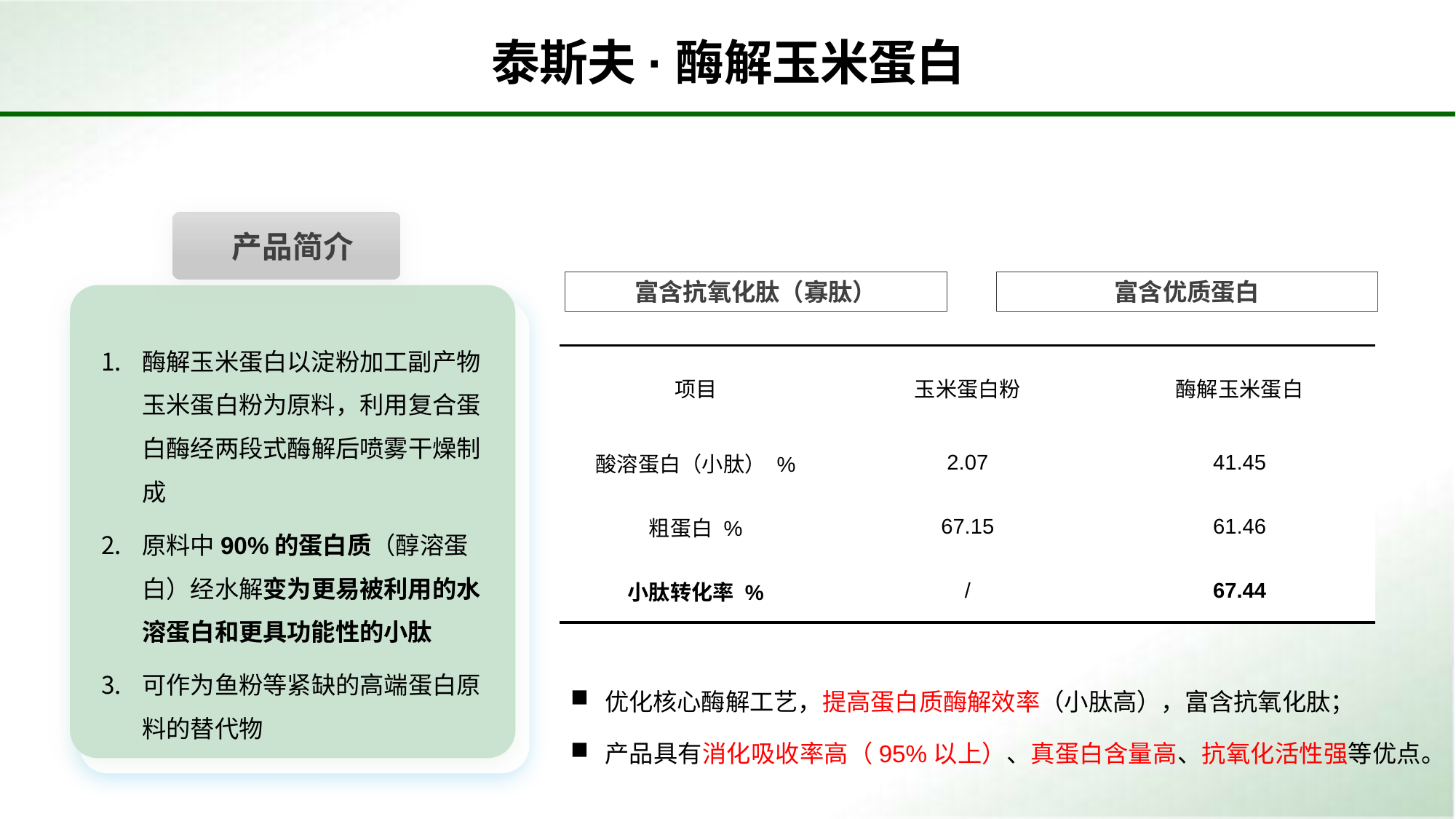

泰斯夫·酶解玉米蛋白

产品简介
富含抗氧化肽（寡肽）
富含优质蛋白

酶解玉米蛋白以淀粉加工副产物玉米蛋白粉为原料，利用复合蛋白酶经两段式酶解后喷雾干燥制成
原料中90%的蛋白质（醇溶蛋白）经水解变为更易被利用的水溶蛋白和更具功能性的小肽
可作为鱼粉等紧缺的高端蛋白原料的替代物
| 项目 | 玉米蛋白粉 | 酶解玉米蛋白 |
| --- | --- | --- |
| 酸溶蛋白（小肽） % | 2.07 | 41.45 |
| 粗蛋白 % | 67.15 | 61.46 |
| 小肽转化率 % | / | 67.44 |
优化核心酶解工艺，提高蛋白质酶解效率（小肽高），富含抗氧化肽；
产品具有消化吸收率高（95%以上）、真蛋白含量高、抗氧化活性强等优点。